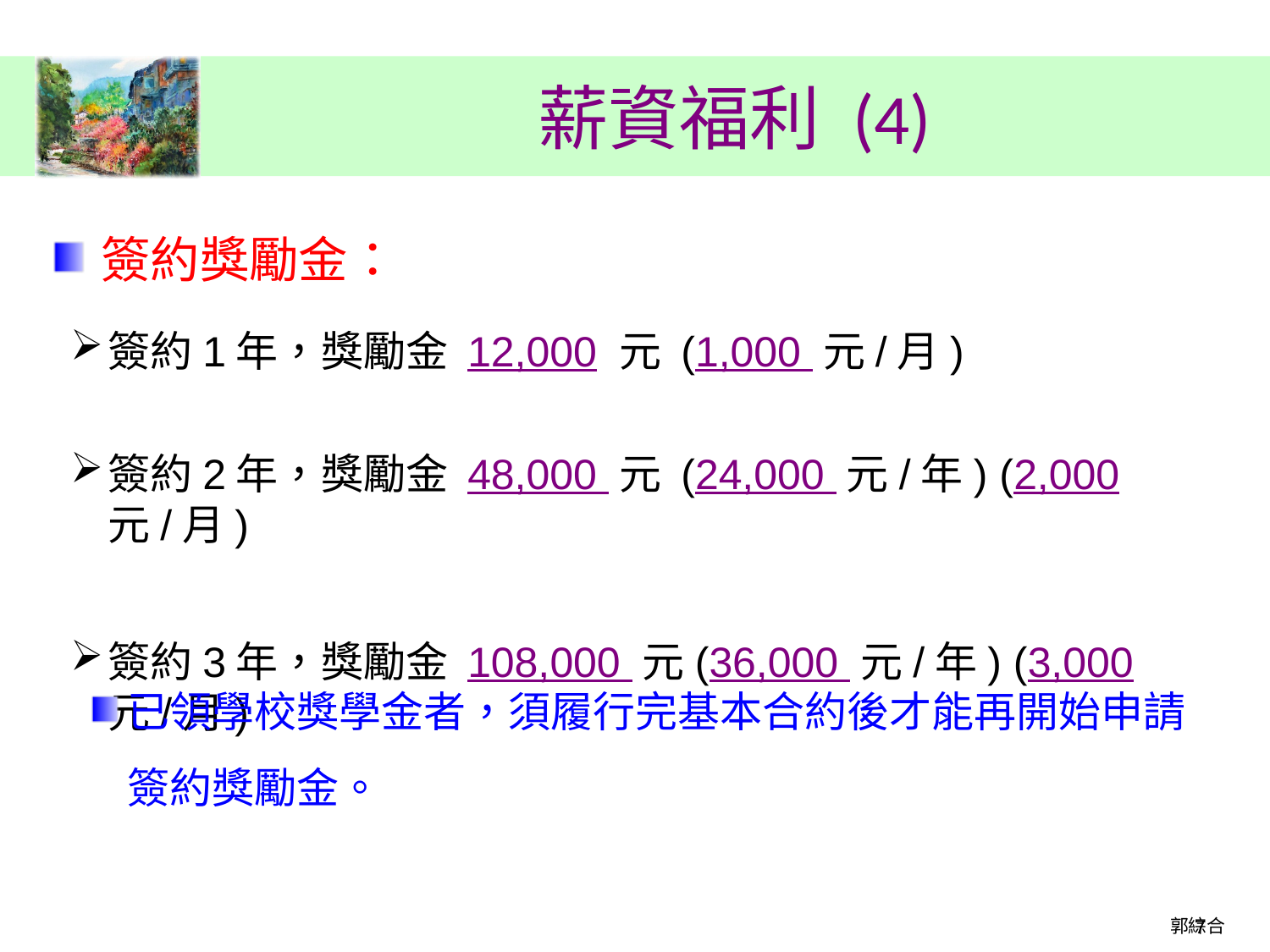

薪資福利 (4)
# 簽約獎勵金：
簽約1年，獎勵金 12,000 元 (1,000 元/月)

簽約2年，獎勵金 48,000 元 (24,000 元/年) (2,000 元/月)

簽約3年，獎勵金 108,000 元(36,000 元/年) (3,000 元/月)

已領學校獎學金者，須履行完基本合約後才能再開始申請簽約獎勵金。